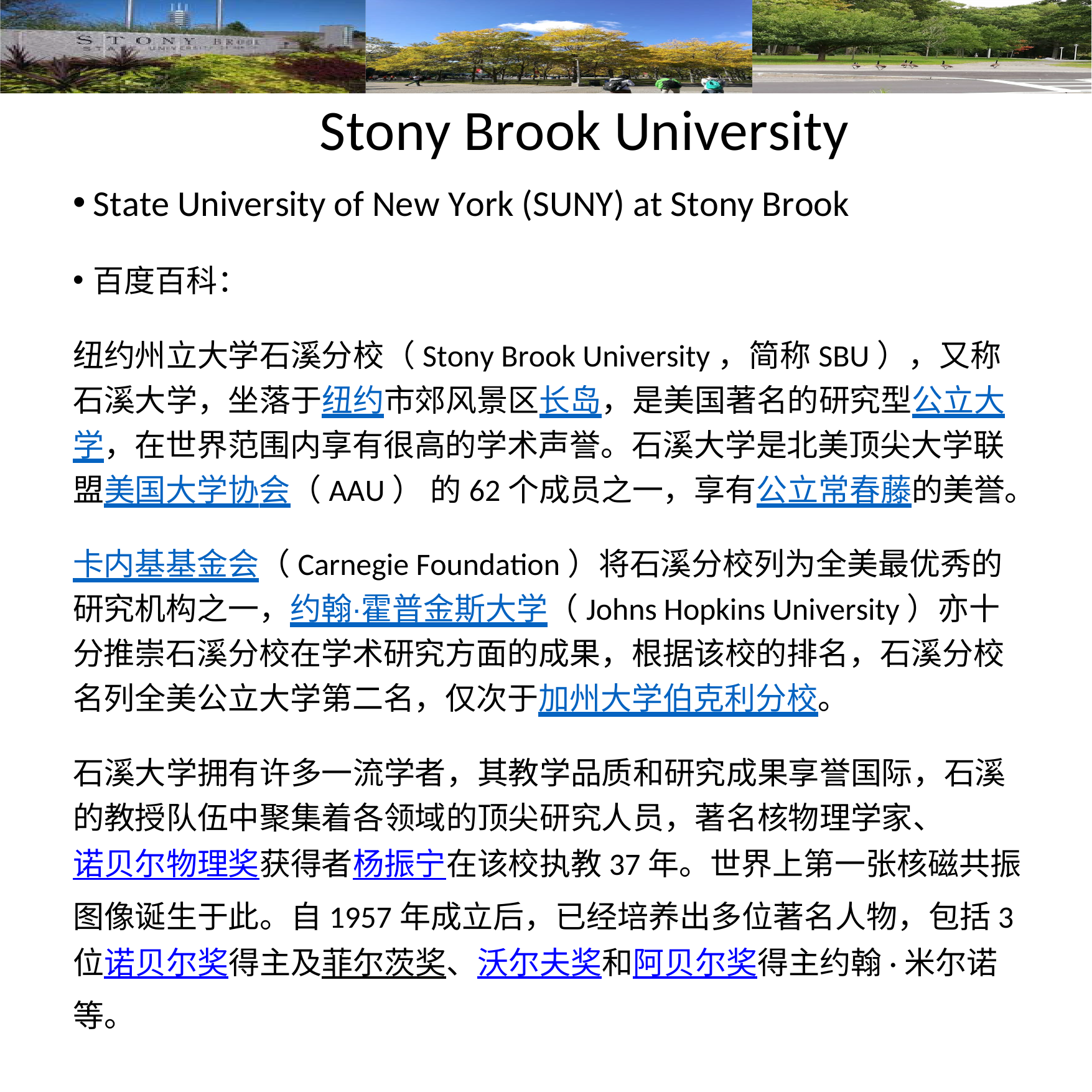

# Stony Brook University
State University of New York (SUNY) at Stony Brook

百度百科：

纽约州立大学石溪分校（Stony Brook University，简称SBU），又称石溪大学，坐落于纽约市郊风景区长岛，是美国著名的研究型公立大学，在世界范围内享有很高的学术声誉。石溪大学是北美顶尖大学联盟美国大学协会（AAU） 的62个成员之一，享有公立常春藤的美誉。

卡内基基金会（Carnegie Foundation）将石溪分校列为全美最优秀的研究机构之一，约翰∙霍普金斯大学（Johns Hopkins University）亦十分推崇石溪分校在学术研究方面的成果，根据该校的排名，石溪分校名列全美公立大学第二名，仅次于加州大学伯克利分校。

石溪大学拥有许多一流学者，其教学品质和研究成果享誉国际，石溪的教授队伍中聚集着各领域的顶尖研究人员，著名核物理学家、诺贝尔物理奖获得者杨振宁在该校执教37年。世界上第一张核磁共振图像诞生于此。自1957年成立后，已经培养出多位著名人物，包括3位诺贝尔奖得主及菲尔茨奖、沃尔夫奖和阿贝尔奖得主约翰·米尔诺等。